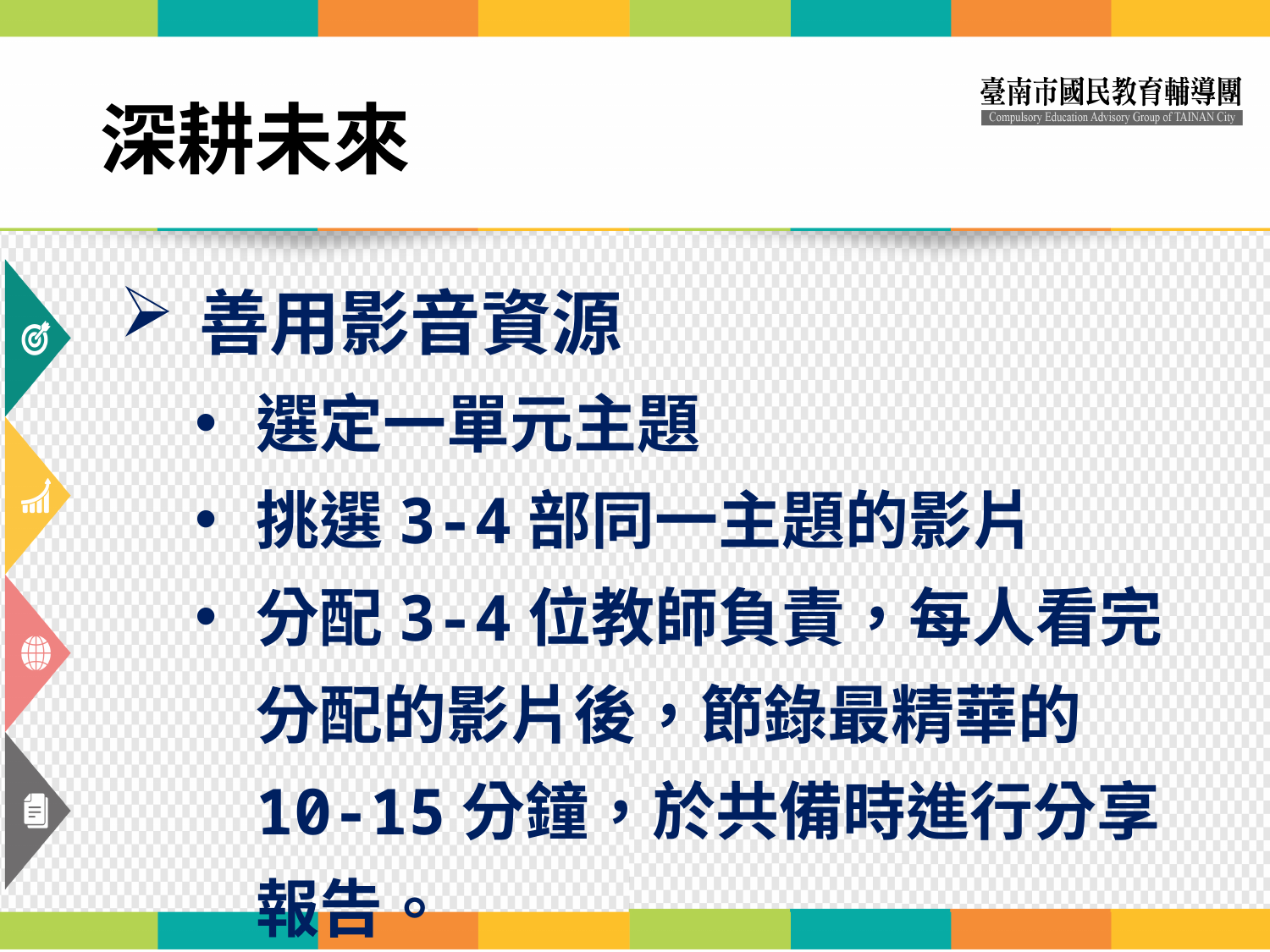

# 深耕未來
善用影音資源
選定一單元主題
挑選3-4部同一主題的影片
分配3-4位教師負責，每人看完分配的影片後，節錄最精華的10-15分鐘，於共備時進行分享報告。